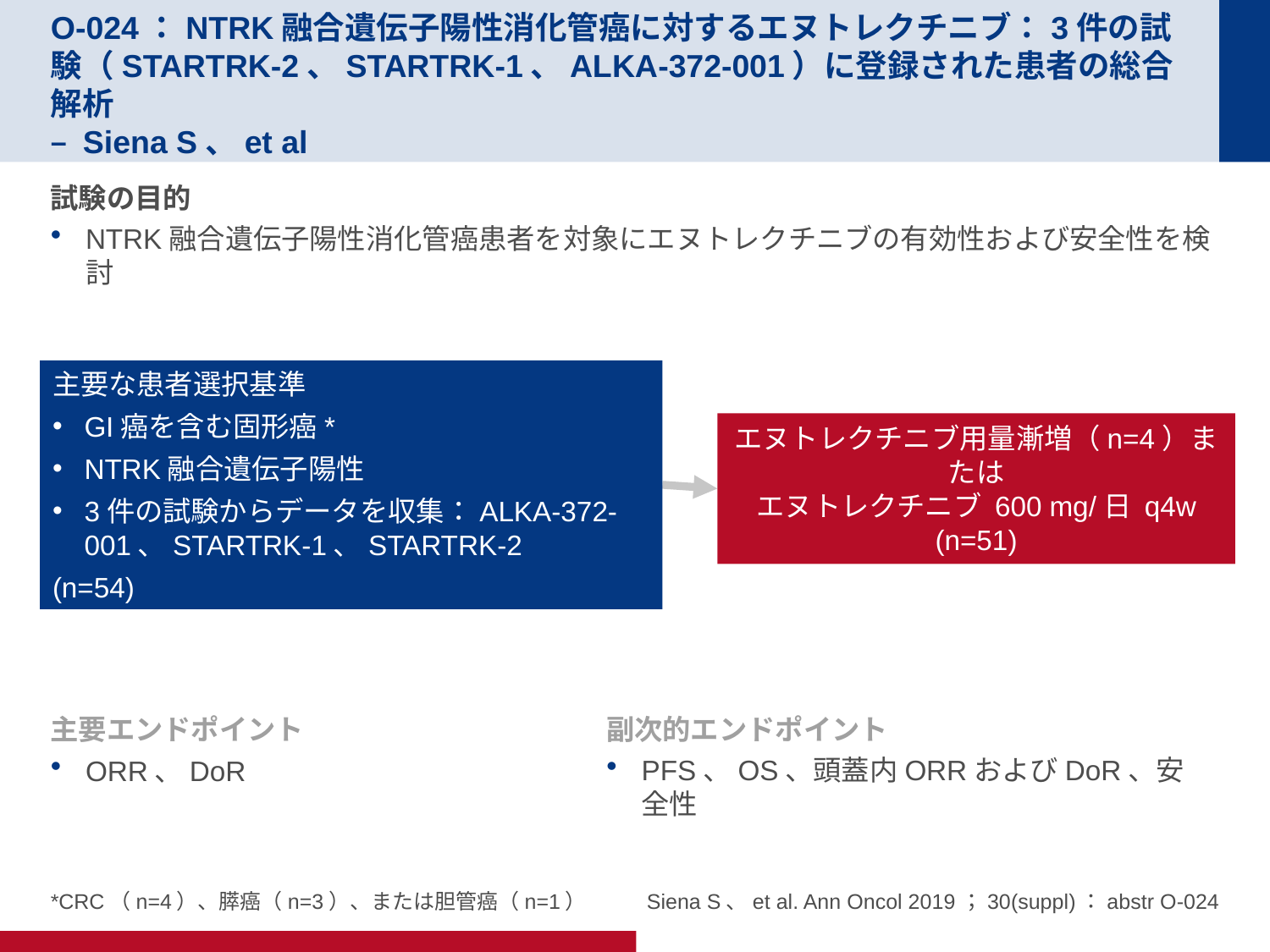

# O-024：NTRK融合遺伝子陽性消化管癌に対するエヌトレクチニブ：3件の試験（STARTRK-2、STARTRK-1、ALKA-372-001）に登録された患者の総合解析 – Siena S、et al
試験の目的
NTRK融合遺伝子陽性消化管癌患者を対象にエヌトレクチニブの有効性および安全性を検討
主要な患者選択基準
GI癌を含む固形癌*
NTRK融合遺伝子陽性
3件の試験からデータを収集：ALKA-372-001、STARTRK-1、STARTRK-2
(n=54)
エヌトレクチニブ用量漸増（n=4）または
エヌトレクチニブ 600 mg/日 q4w (n=51)
主要エンドポイント
ORR、DoR

副次的エンドポイント
PFS、OS、頭蓋内ORRおよびDoR、安全性
*CRC（n=4）、膵癌（n=3）、または胆管癌（n=1）
Siena S、et al. Ann Oncol 2019；30(suppl)：abstr O-024